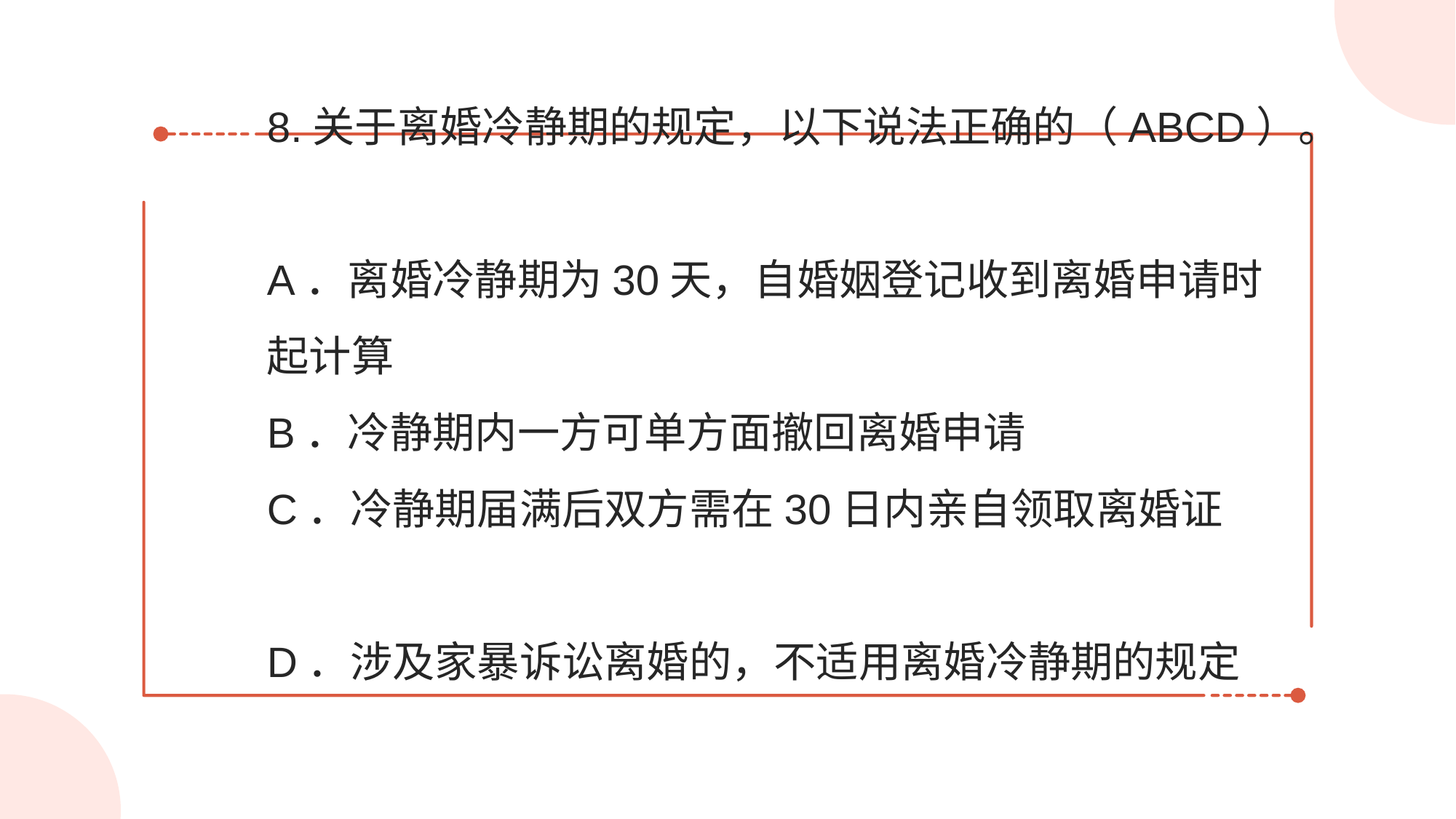

8.关于离婚冷静期的规定，以下说法正确的（ABCD）。
A．离婚冷静期为30天，自婚姻登记收到离婚申请时起计算
B．冷静期内一方可单方面撤回离婚申请
C．冷静期届满后双方需在30日内亲自领取离婚证
D．涉及家暴诉讼离婚的，不适用离婚冷静期的规定

#